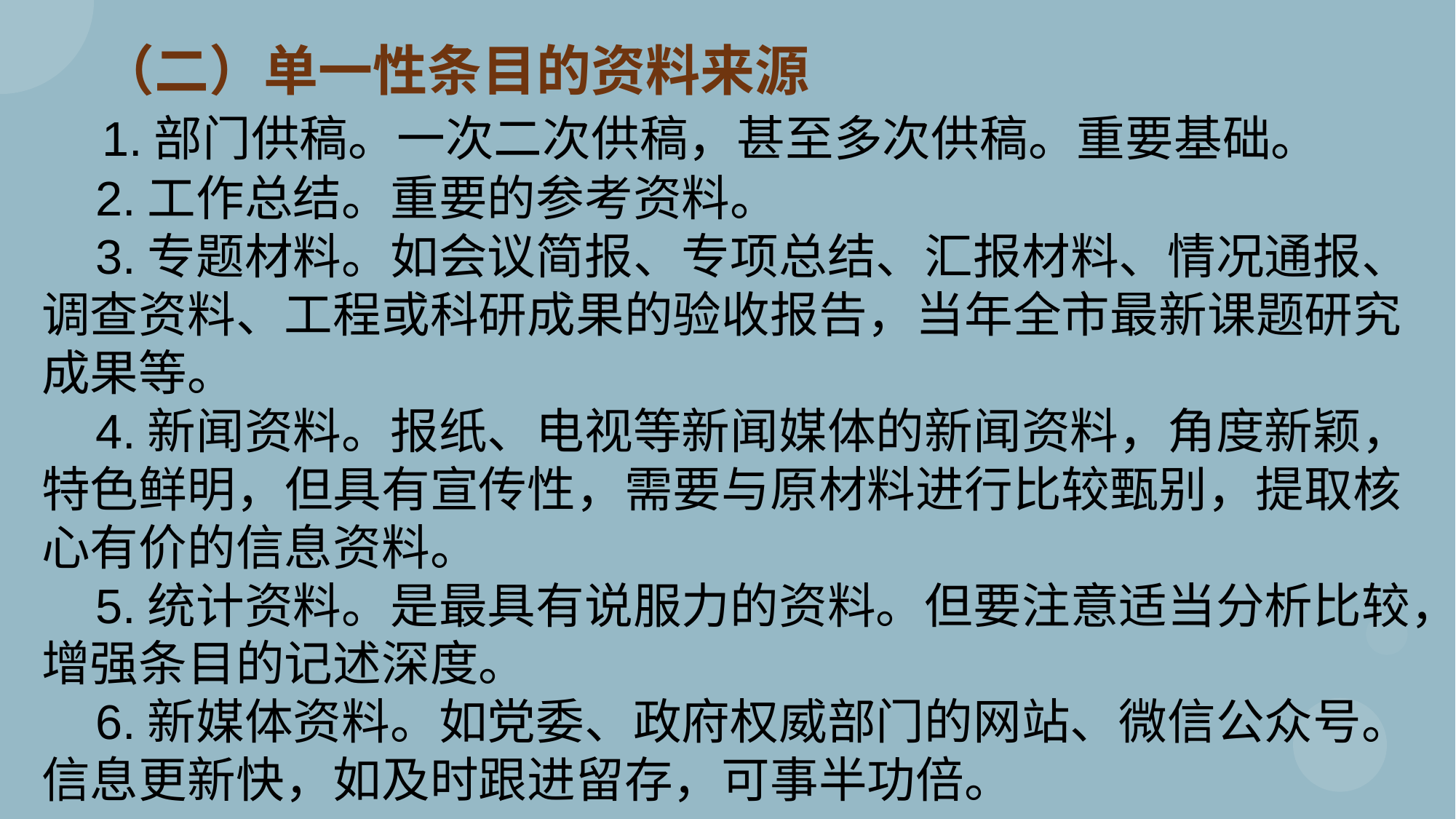

（二）单一性条目的资料来源
    1.部门供稿。一次二次供稿，甚至多次供稿。重要基础。
    2.工作总结。重要的参考资料。
    3.专题材料。如会议简报、专项总结、汇报材料、情况通报、调查资料、工程或科研成果的验收报告，当年全市最新课题研究成果等。
    4.新闻资料。报纸、电视等新闻媒体的新闻资料，角度新颖，特色鲜明，但具有宣传性，需要与原材料进行比较甄别，提取核心有价的信息资料。
    5.统计资料。是最具有说服力的资料。但要注意适当分析比较，增强条目的记述深度。
    6.新媒体资料。如党委、政府权威部门的网站、微信公众号。信息更新快，如及时跟进留存，可事半功倍。